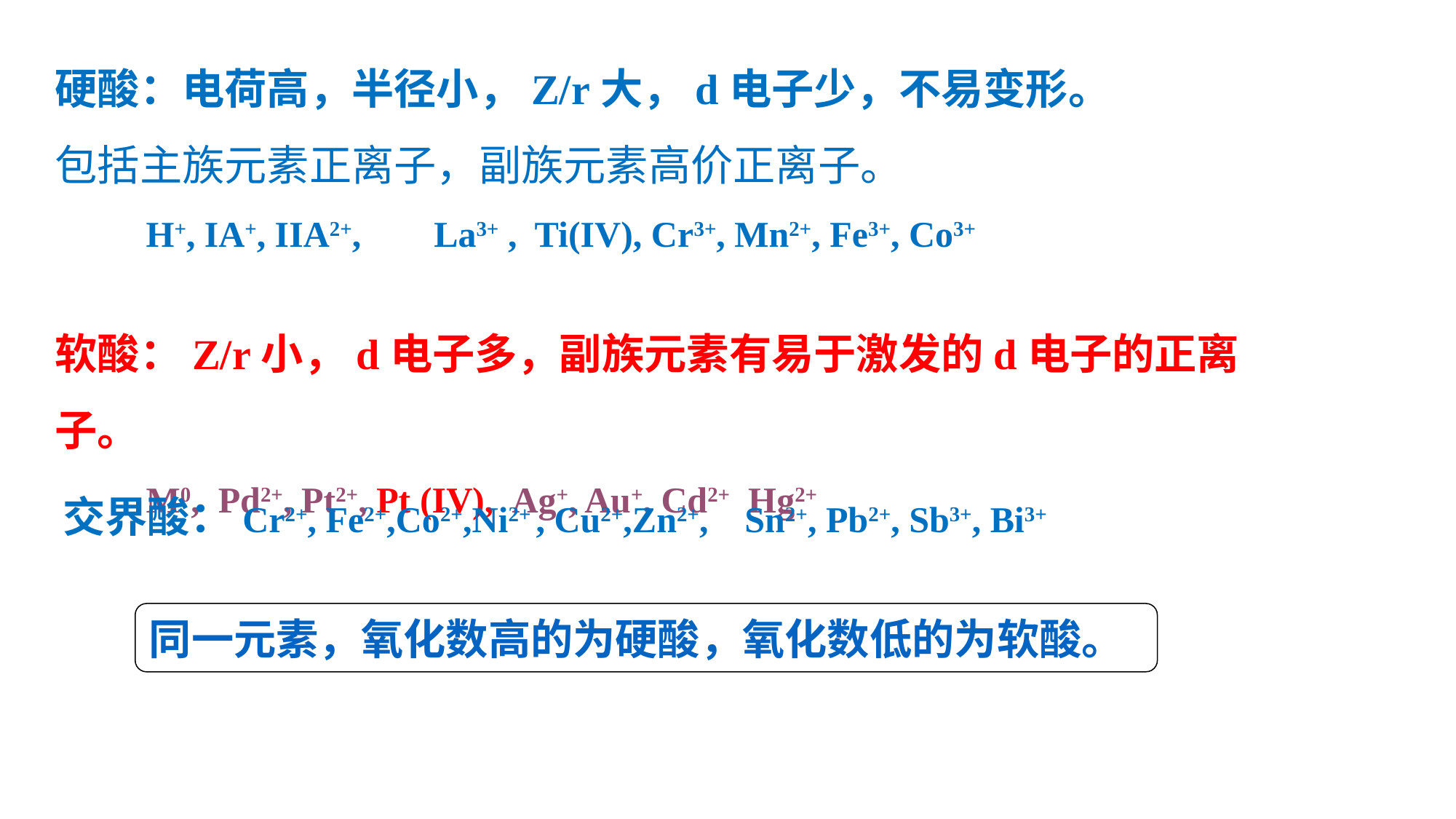

硬酸：电荷高，半径小，Z/r大，d电子少，不易变形。
包括主族元素正离子，副族元素高价正离子。
          H+, IA+, IIA2+,        La3+ ,  Ti(IV), Cr3+, Mn2+, Fe3+, Co3+
软酸：Z/r小，d电子多，副族元素有易于激发的d电子的正离子。
    M0,  Pd2+, Pt2+, Pt (IV),  Ag+, Au+, Cd2+  Hg2+
交界酸：Cr2+, Fe2+,Co2+,Ni2+ , Cu2+,Zn2+,    Sn2+, Pb2+, Sb3+, Bi3+
同一元素，氧化数高的为硬酸，氧化数低的为软酸。